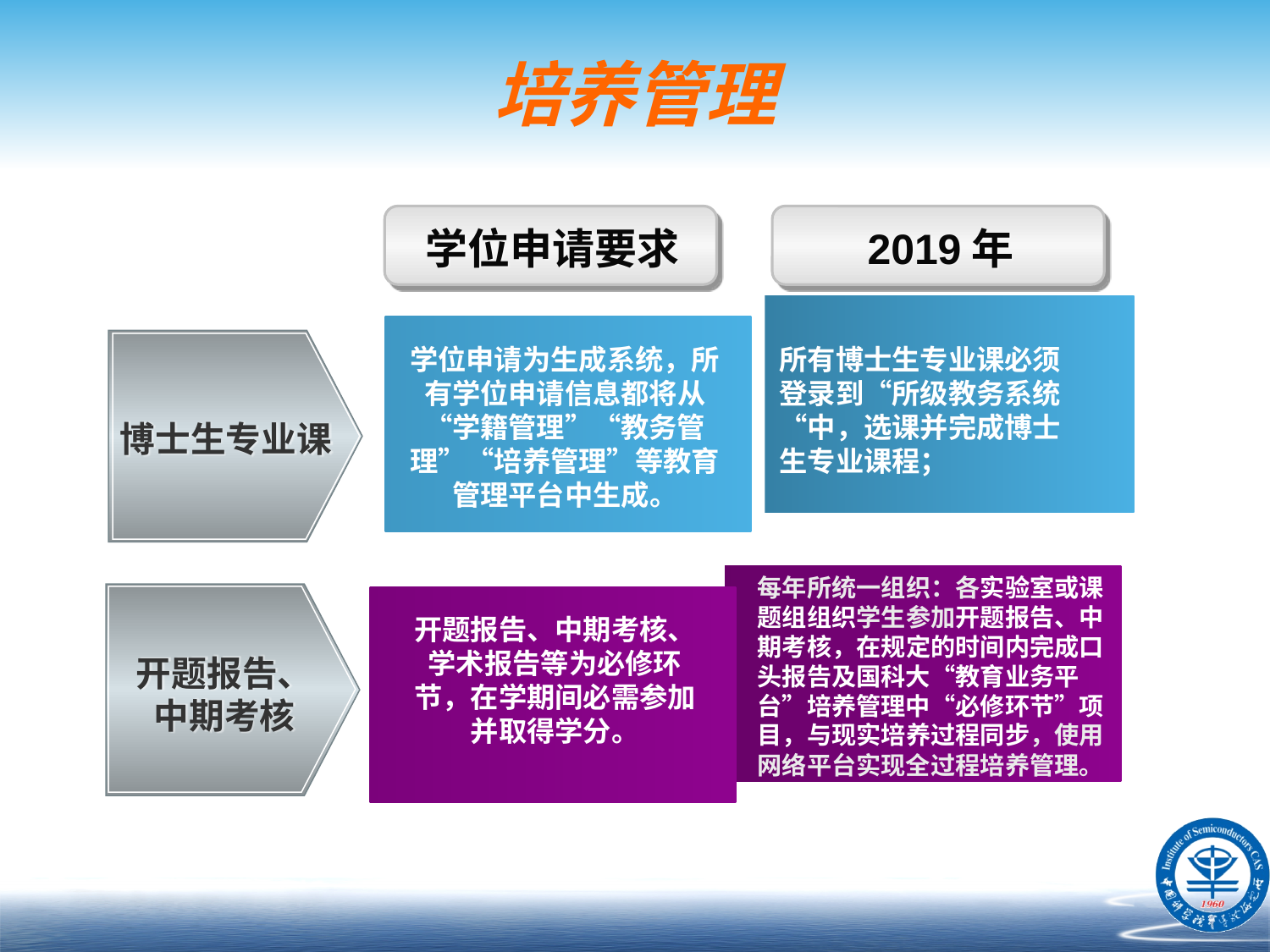

# 培养管理

学位申请要求
2019年

学位申请为生成系统，所有学位申请信息都将从“学籍管理”“教务管理”“培养管理”等教育管理平台中生成。
所有博士生专业课必须登录到“所级教务系统“中，选课并完成博士生专业课程；
博士生专业课

每年所统一组织：各实验室或课题组组织学生参加开题报告、中期考核，在规定的时间内完成口头报告及国科大“教育业务平台”培养管理中“必修环节”项目，与现实培养过程同步，使用网络平台实现全过程培养管理。

开题报告、中期考核、学术报告等为必修环节，在学期间必需参加并取得学分。
开题报告、
中期考核